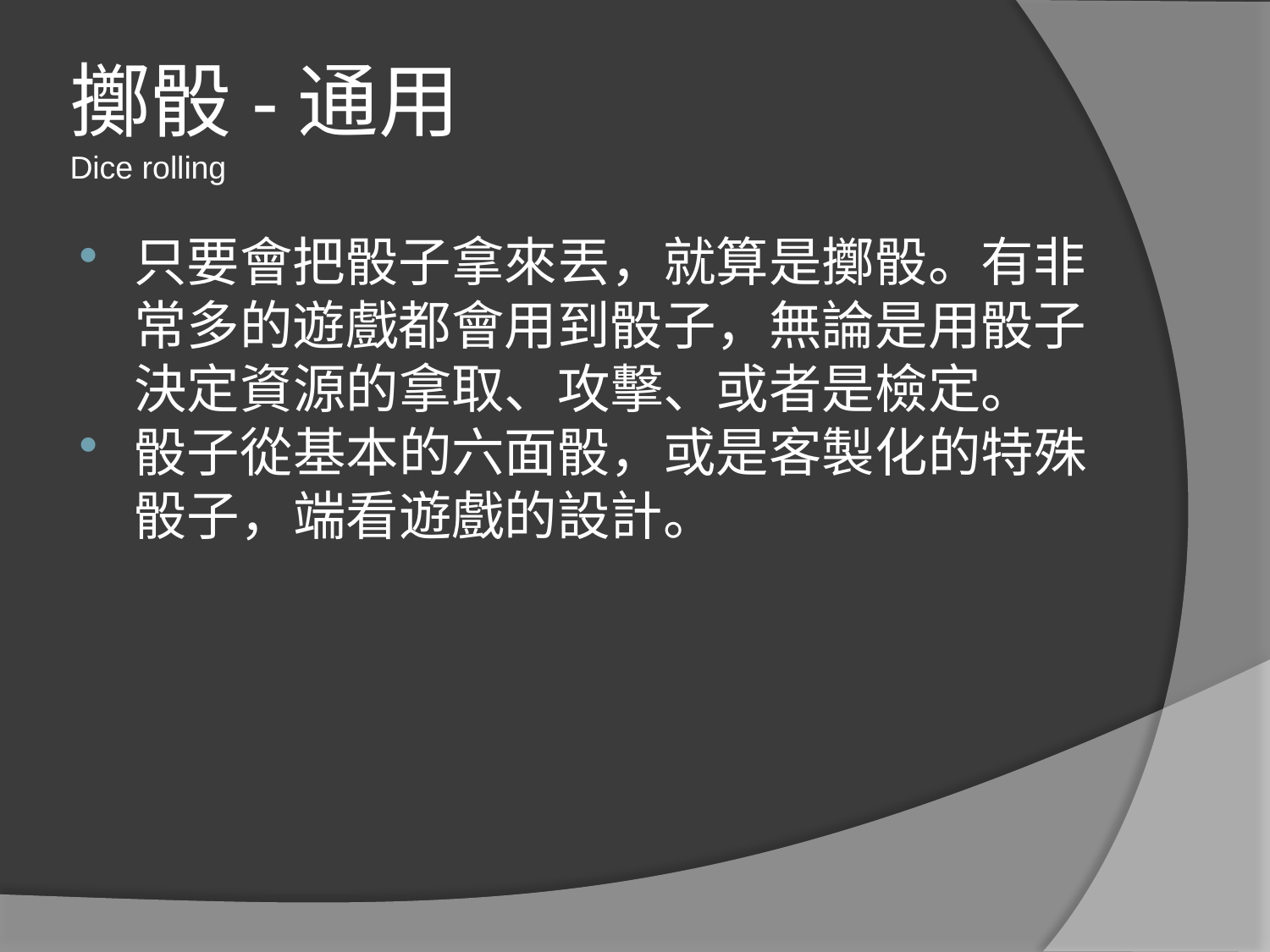

擲骰-通用
Dice rolling
只要會把骰子拿來丟，就算是擲骰。有非常多的遊戲都會用到骰子，無論是用骰子決定資源的拿取、攻擊、或者是檢定。
骰子從基本的六面骰，或是客製化的特殊骰子，端看遊戲的設計。